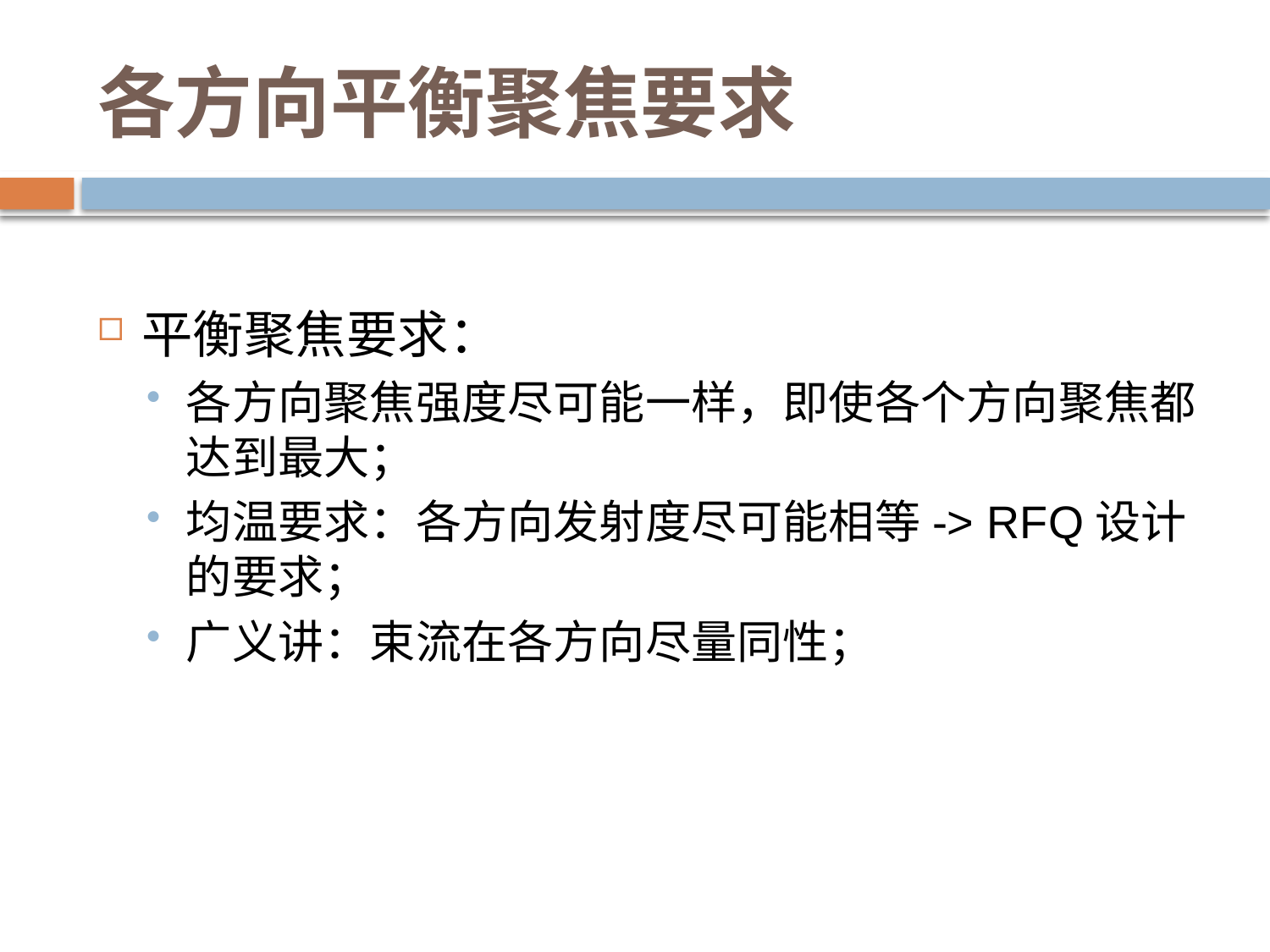

# 各方向平衡聚焦要求
平衡聚焦要求：
各方向聚焦强度尽可能一样，即使各个方向聚焦都达到最大；
均温要求：各方向发射度尽可能相等-> RFQ设计的要求；
广义讲：束流在各方向尽量同性；